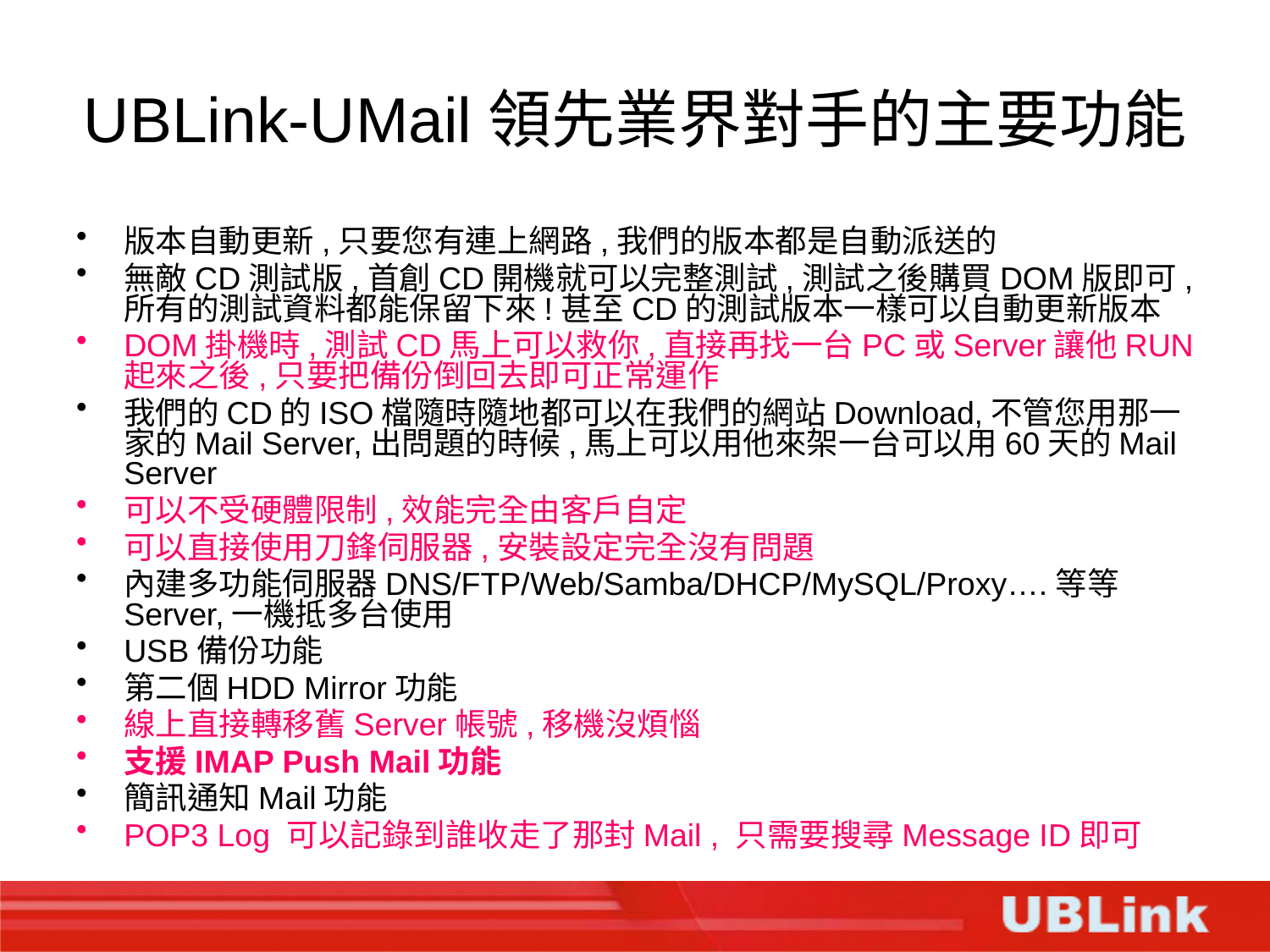

# UBLink-UMail領先業界對手的主要功能
版本自動更新,只要您有連上網路,我們的版本都是自動派送的
無敵CD測試版,首創CD開機就可以完整測試,測試之後購買DOM版即可,所有的測試資料都能保留下來!甚至CD的測試版本一樣可以自動更新版本
DOM掛機時,測試CD馬上可以救你,直接再找一台PC或Server讓他RUN起來之後,只要把備份倒回去即可正常運作
我們的CD的ISO檔隨時隨地都可以在我們的網站Download,不管您用那一家的Mail Server,出問題的時候,馬上可以用他來架一台可以用60天的Mail Server
可以不受硬體限制,效能完全由客戶自定
可以直接使用刀鋒伺服器,安裝設定完全沒有問題
內建多功能伺服器DNS/FTP/Web/Samba/DHCP/MySQL/Proxy….等等Server,一機抵多台使用
USB備份功能
第二個HDD Mirror功能
線上直接轉移舊Server帳號,移機沒煩惱
支援IMAP Push Mail功能
簡訊通知Mail功能
POP3 Log 可以記錄到誰收走了那封Mail , 只需要搜尋Message ID即可